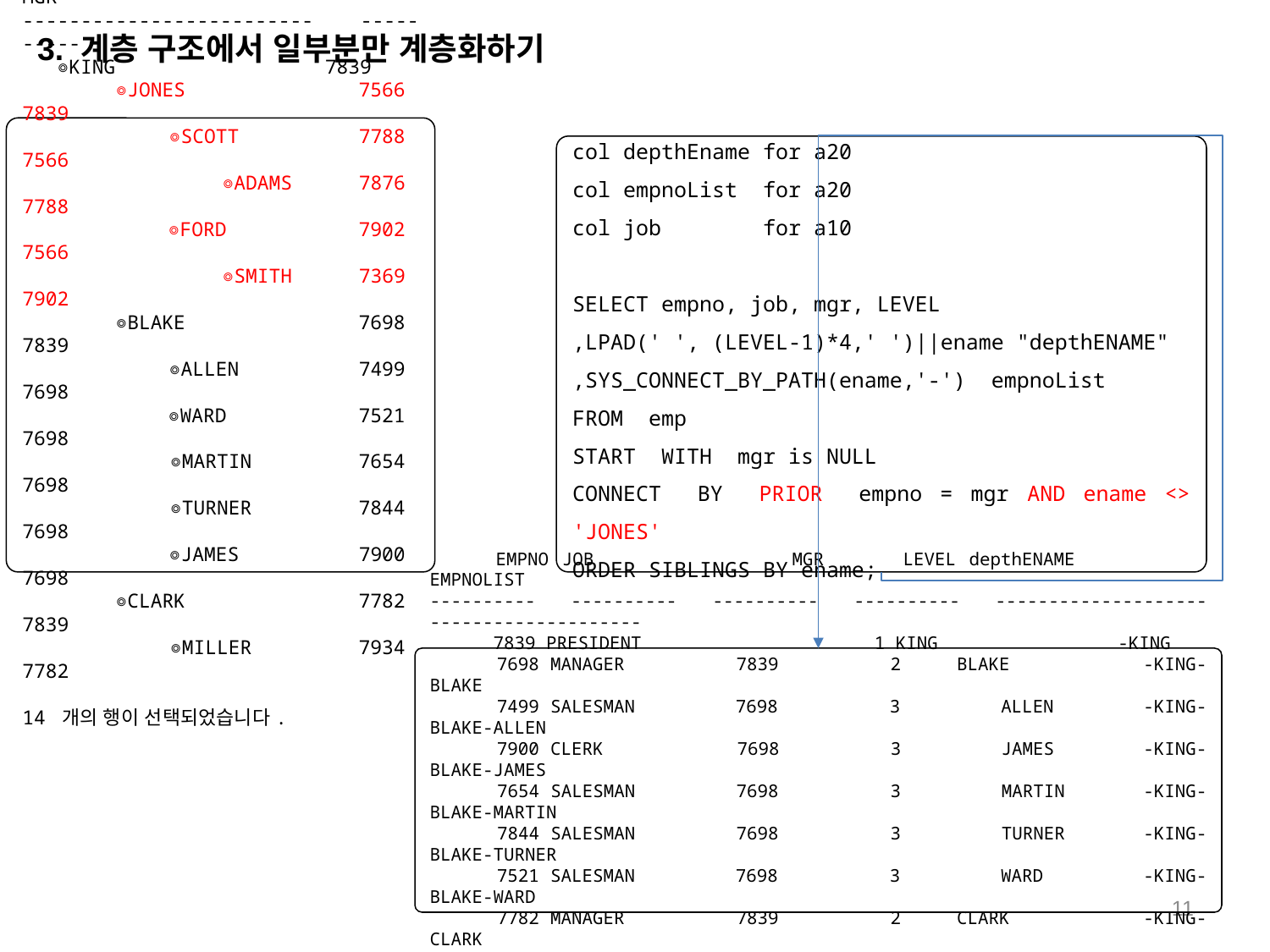

3. 계층 구조에서 일부분만 계층화하기
ENAME                     EMPNO   MGR
------------------------- ----- -----
   ◎KING                  7839
       ◎JONES             7566  7839
           ◎SCOTT         7788  7566
               ◎ADAMS     7876  7788
           ◎FORD          7902  7566
               ◎SMITH     7369  7902
       ◎BLAKE             7698  7839
           ◎ALLEN         7499  7698
           ◎WARD          7521  7698
           ◎MARTIN        7654  7698
           ◎TURNER        7844  7698
           ◎JAMES         7900  7698
       ◎CLARK             7782  7839
           ◎MILLER        7934  7782

14 개의 행이 선택되었습니다.
col depthEname for a20
col empnoList  for a20
col job        for a10

SELECT empno, job, mgr, LEVEL
,LPAD(' ', (LEVEL-1)*4,' ')||ename "depthENAME"
,SYS_CONNECT_BY_PATH(ename,'-')  empnoList
FROM  emp
START  WITH  mgr is NULL
CONNECT  BY  PRIOR  empno = mgr AND ename <> 'JONES'
ORDER SIBLINGS BY ename;
     EMPNO JOB               MGR      LEVEL depthENAME           EMPNOLIST
---------- ---------- ---------- ---------- -------------------- --------------------
      7839 PRESIDENT                      1 KING                 -KING
      7698 MANAGER          7839          2     BLAKE            -KING-BLAKE
      7499 SALESMAN         7698          3         ALLEN        -KING-BLAKE-ALLEN
      7900 CLERK            7698          3         JAMES        -KING-BLAKE-JAMES
      7654 SALESMAN         7698          3         MARTIN       -KING-BLAKE-MARTIN
      7844 SALESMAN         7698          3         TURNER       -KING-BLAKE-TURNER
      7521 SALESMAN         7698          3         WARD         -KING-BLAKE-WARD
      7782 MANAGER          7839          2     CLARK            -KING-CLARK
      7934 CLERK            7782          3         MILLER       -KING-CLARK-MILLER
9 개의 행이 선택되었습니다.
11